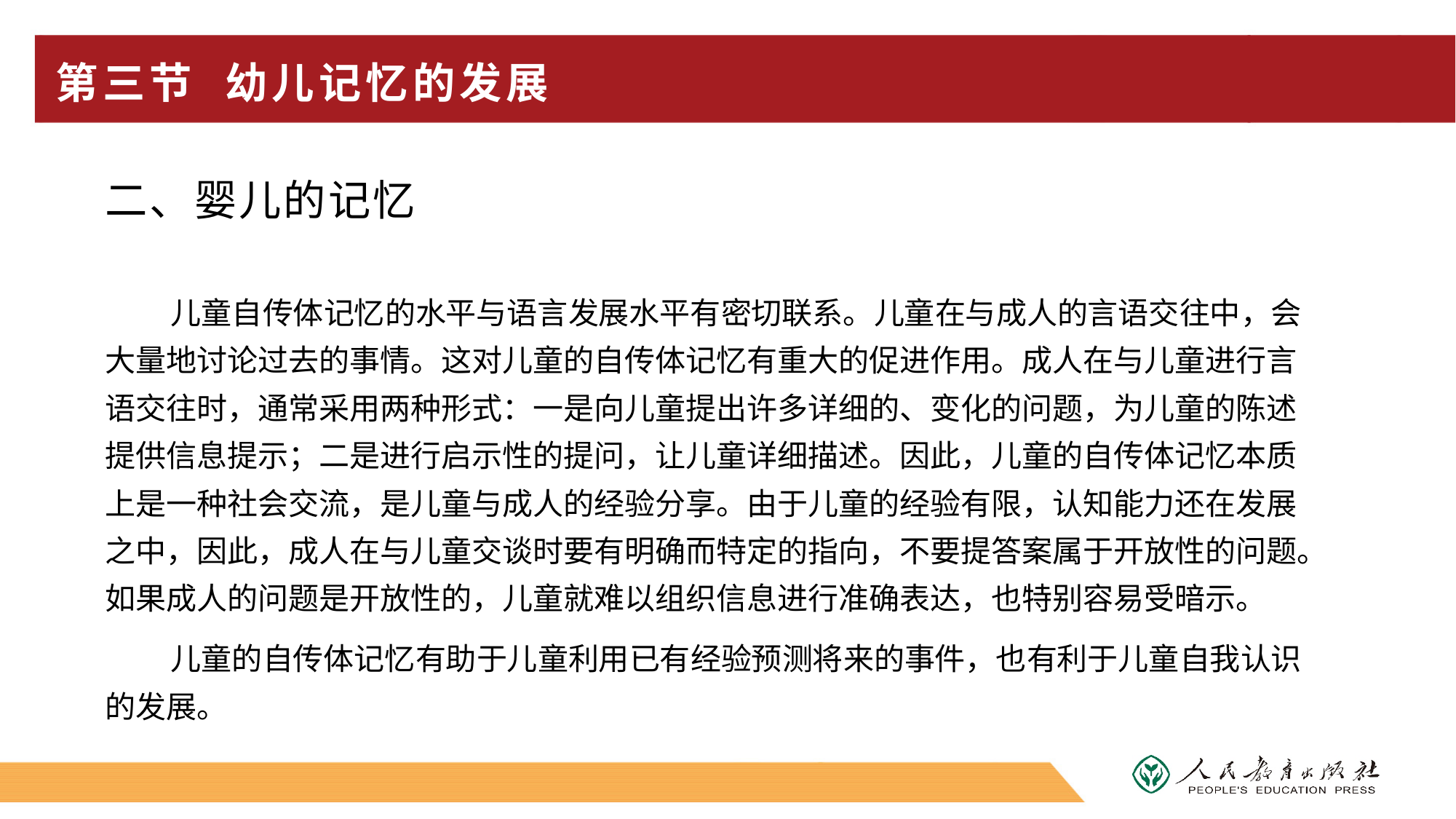

# 第三节  幼儿记忆的发展
二、婴儿的记忆
儿童自传体记忆的水平与语言发展水平有密切联系。儿童在与成人的言语交往中，会大量地讨论过去的事情。这对儿童的自传体记忆有重大的促进作用。成人在与儿童进行言语交往时，通常采用两种形式：一是向儿童提出许多详细的、变化的问题，为儿童的陈述提供信息提示；二是进行启示性的提问，让儿童详细描述。因此，儿童的自传体记忆本质上是一种社会交流，是儿童与成人的经验分享。由于儿童的经验有限，认知能力还在发展之中，因此，成人在与儿童交谈时要有明确而特定的指向，不要提答案属于开放性的问题。如果成人的问题是开放性的，儿童就难以组织信息进行准确表达，也特别容易受暗示。
儿童的自传体记忆有助于儿童利用已有经验预测将来的事件，也有利于儿童自我认识的发展。